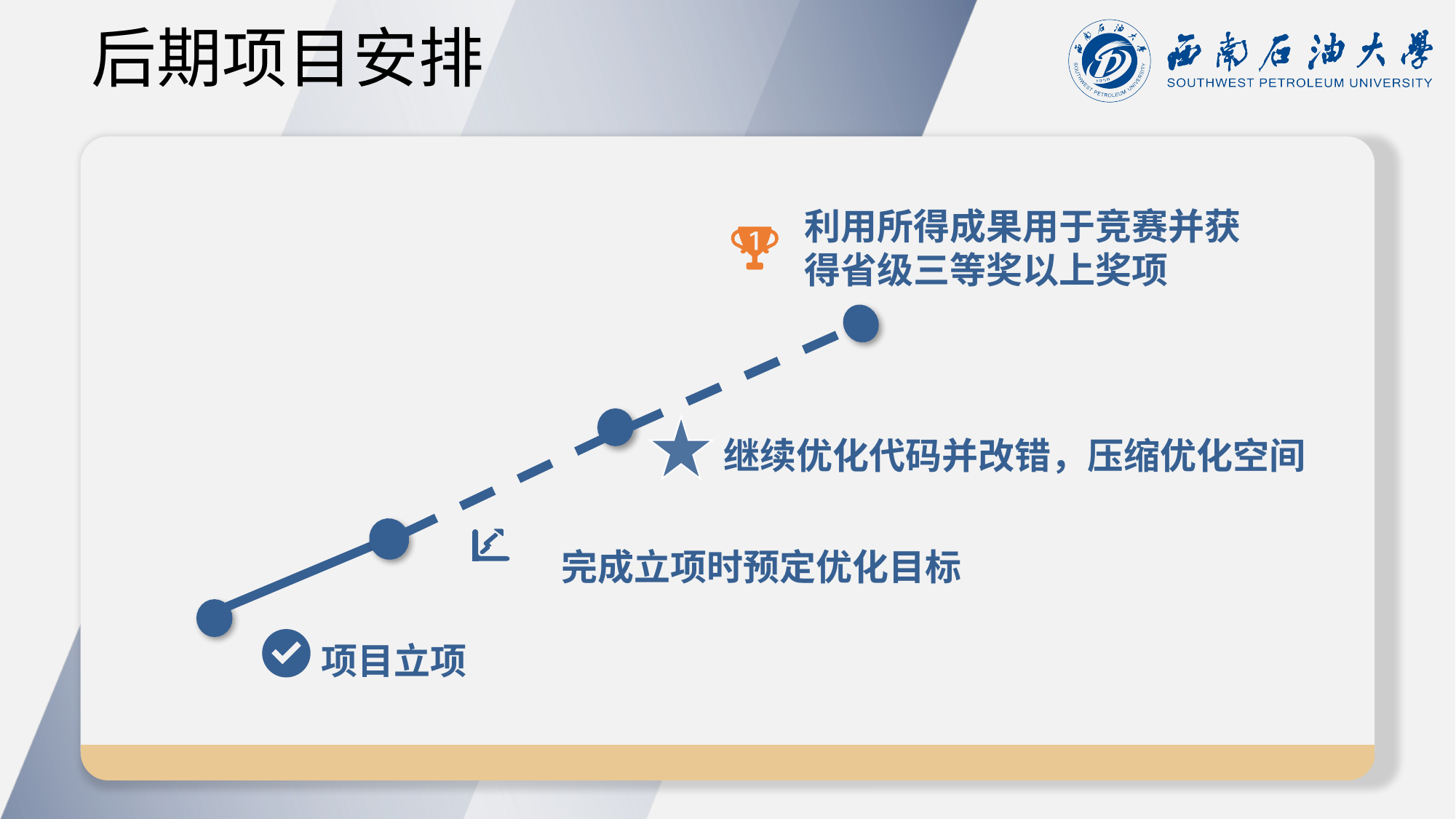

# 后期项目安排
利用所得成果用于竞赛并获得省级三等奖以上奖项

继续优化代码并改错，压缩优化空间

·
完成立项时预定优化目标

项目立项